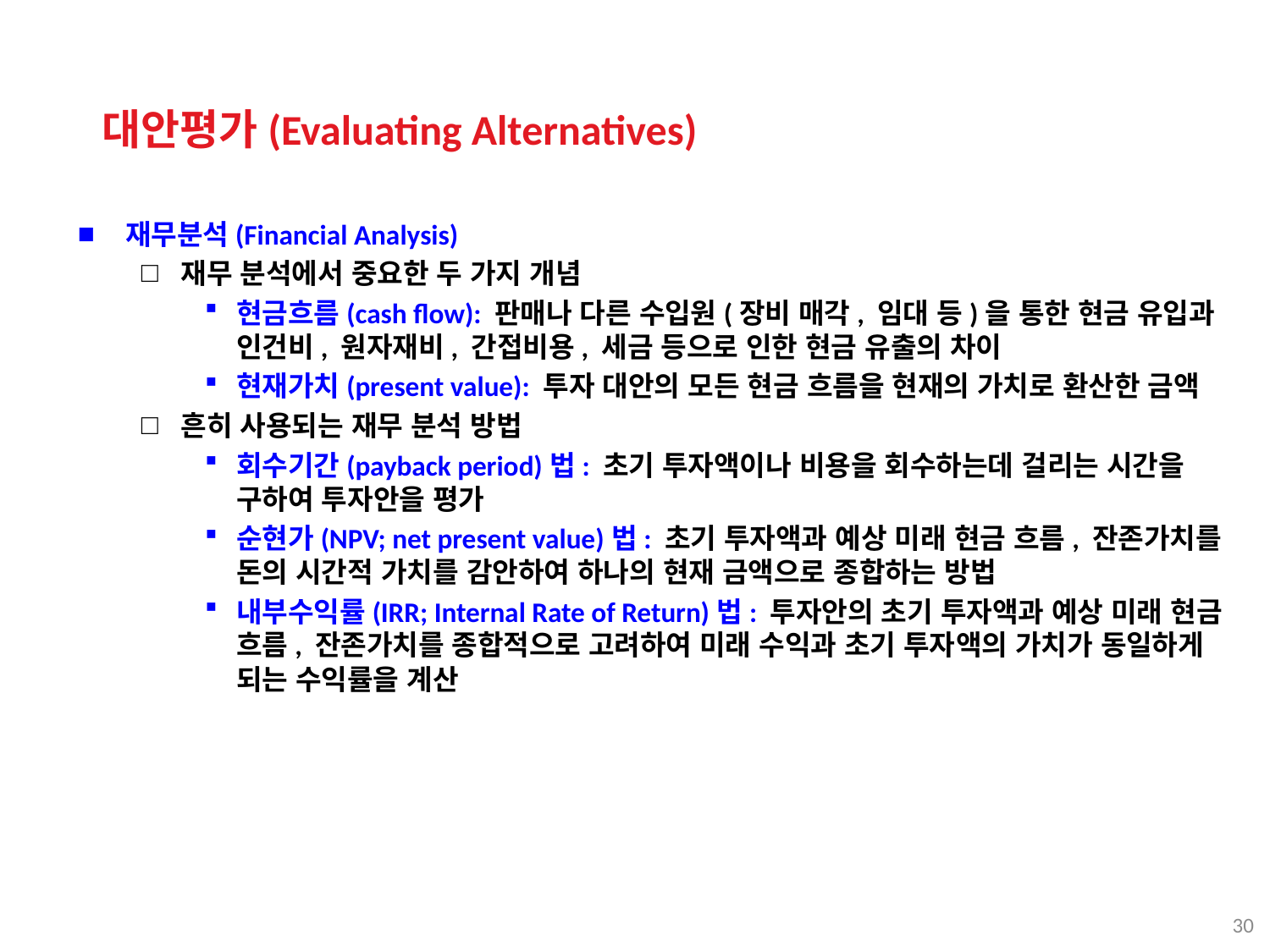

대안평가(Evaluating Alternatives)
재무분석(Financial Analysis)
재무 분석에서 중요한 두 가지 개념
현금흐름(cash flow): 판매나 다른 수입원(장비 매각, 임대 등)을 통한 현금 유입과 인건비, 원자재비, 간접비용, 세금 등으로 인한 현금 유출의 차이
현재가치(present value): 투자 대안의 모든 현금 흐름을 현재의 가치로 환산한 금액
흔히 사용되는 재무 분석 방법
회수기간(payback period)법: 초기 투자액이나 비용을 회수하는데 걸리는 시간을 구하여 투자안을 평가
순현가(NPV; net present value)법: 초기 투자액과 예상 미래 현금 흐름, 잔존가치를 돈의 시간적 가치를 감안하여 하나의 현재 금액으로 종합하는 방법
내부수익률(IRR; Internal Rate of Return)법: 투자안의 초기 투자액과 예상 미래 현금 흐름, 잔존가치를 종합적으로 고려하여 미래 수익과 초기 투자액의 가치가 동일하게 되는 수익률을 계산

30